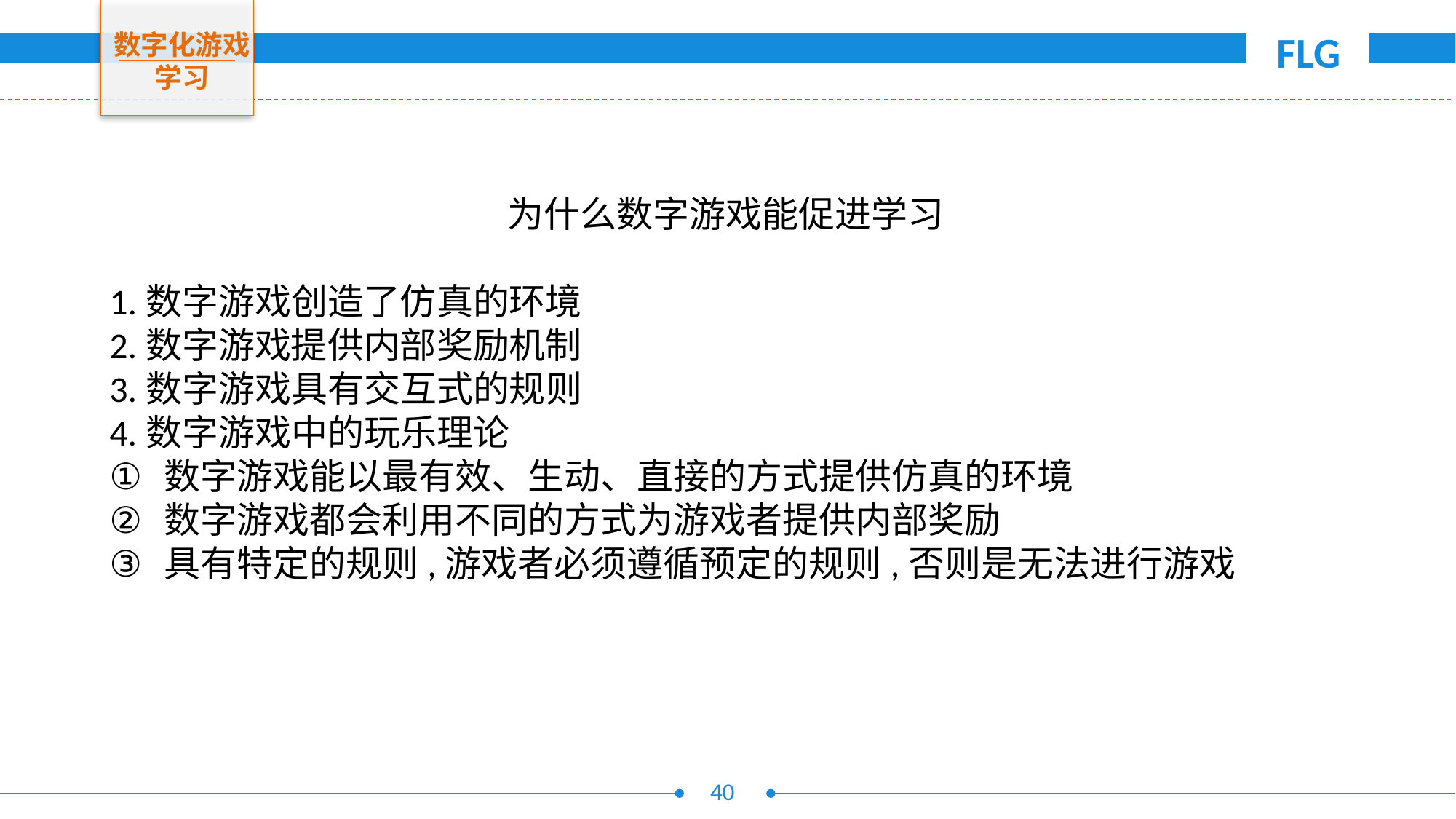

数字化游戏学习
为什么数字游戏能促进学习

1.数字游戏创造了仿真的环境
2.数字游戏提供内部奖励机制
3.数字游戏具有交互式的规则
4.数字游戏中的玩乐理论
数字游戏能以最有效、生动、直接的方式提供仿真的环境
数字游戏都会利用不同的方式为游戏者提供内部奖励
具有特定的规则,游戏者必须遵循预定的规则,否则是无法进行游戏